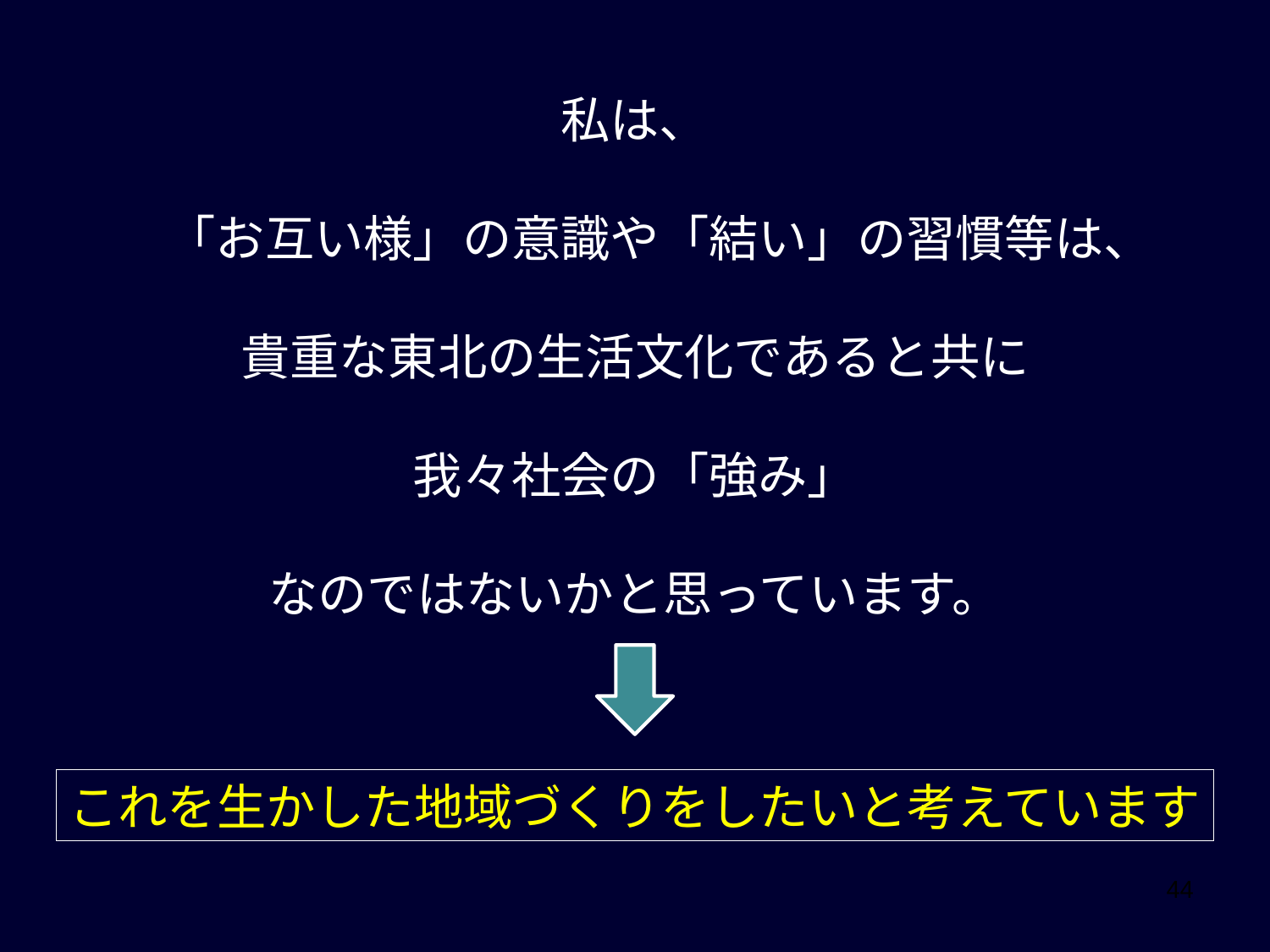

私は、

「お互い様」の意識や「結い」の習慣等は、

貴重な東北の生活文化であると共に

我々社会の「強み」

なのではないかと思っています。

これを生かした地域づくりをしたいと考えています
44